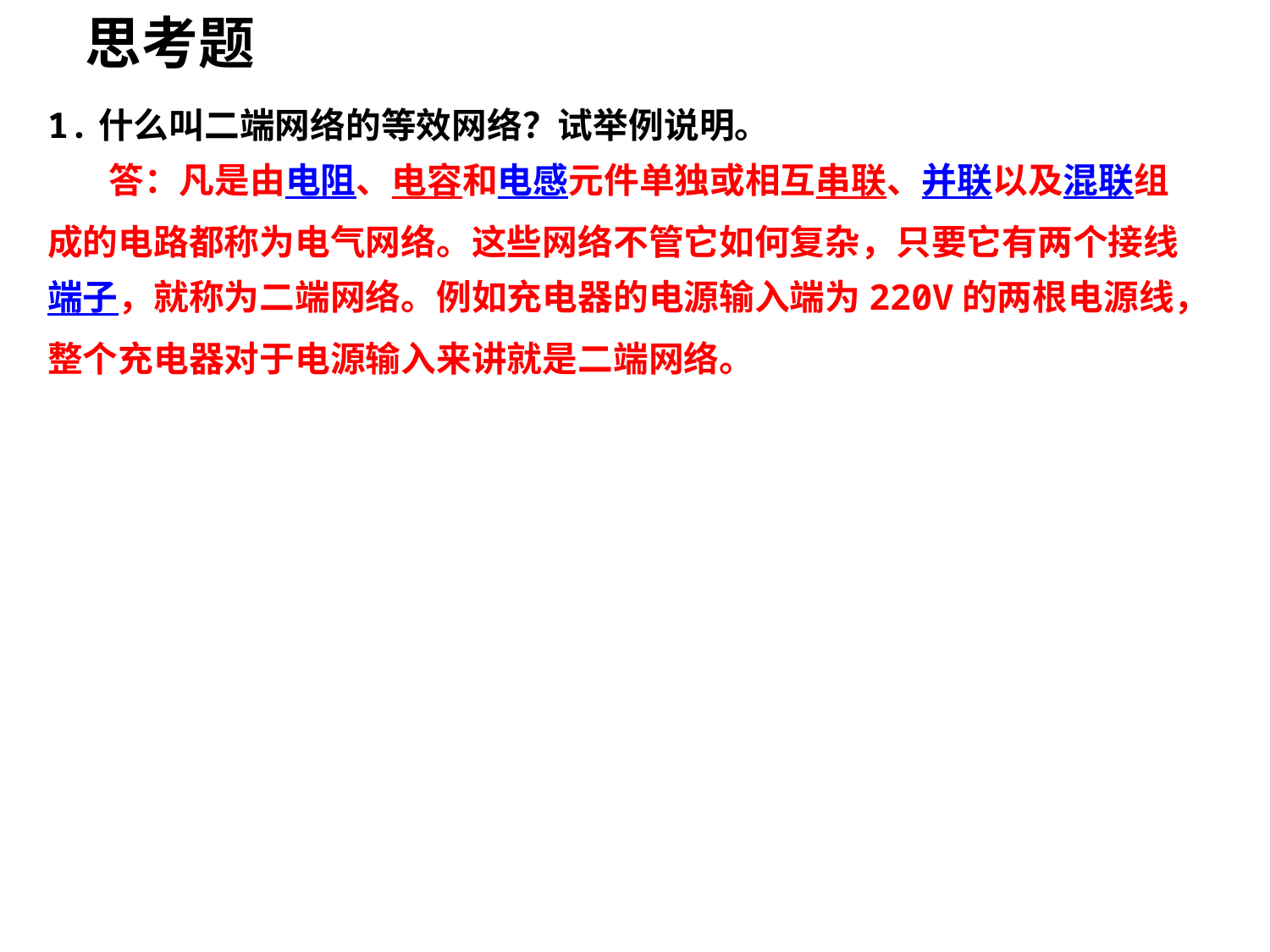

# 思考题
1.什么叫二端网络的等效网络？试举例说明。
答：凡是由电阻、电容和电感元件单独或相互串联、并联以及混联组成的电路都称为电气网络。这些网络不管它如何复杂，只要它有两个接线端子，就称为二端网络。例如充电器的电源输入端为220V的两根电源线，整个充电器对于电源输入来讲就是二端网络。